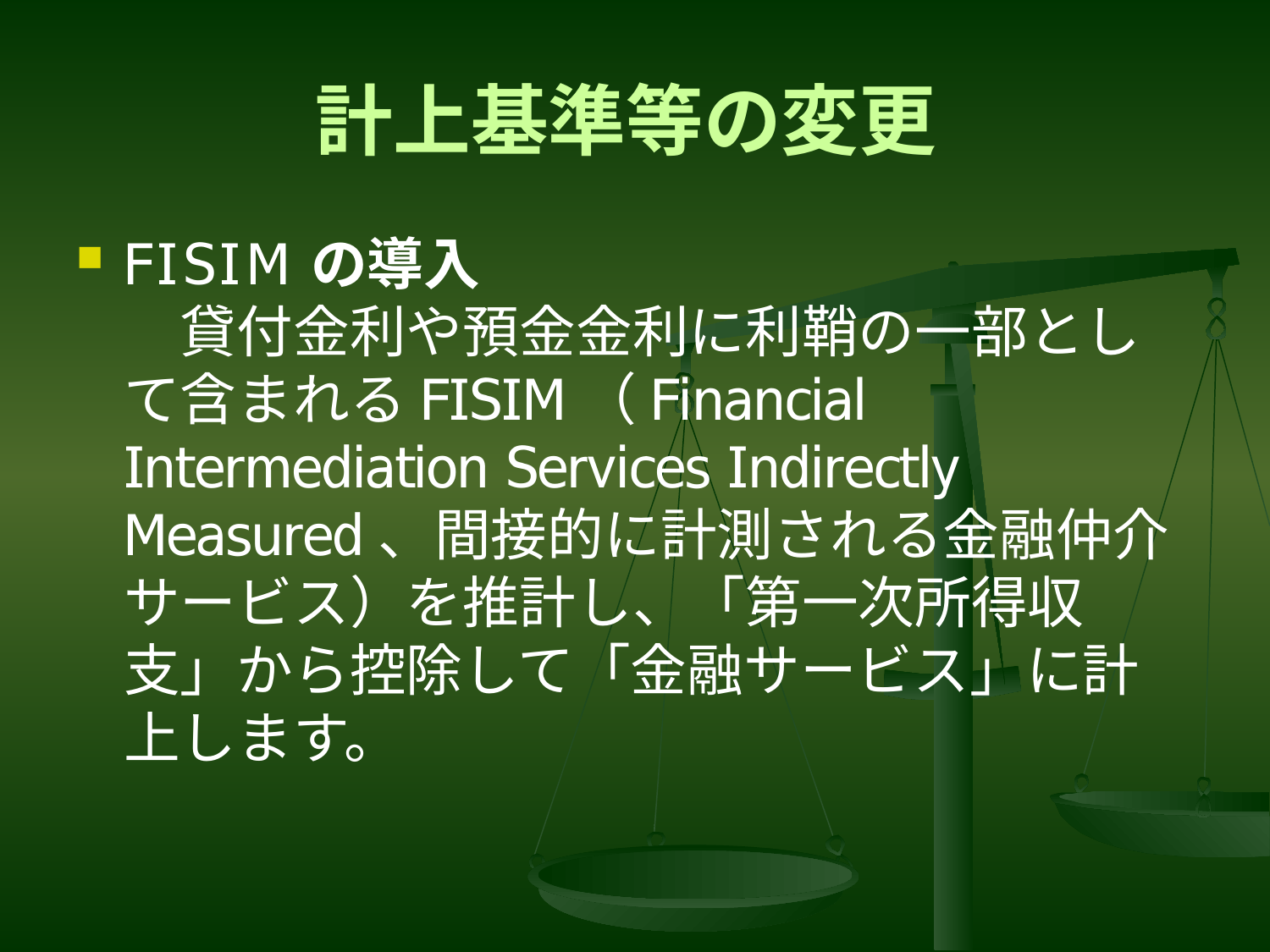

# 計上基準等の変更
FISIMの導入
　貸付金利や預金金利に利鞘の一部として含まれるFISIM（Financial Intermediation Services Indirectly Measured、間接的に計測される金融仲介サービス）を推計し、「第一次所得収支」から控除して「金融サービス」に計上します。